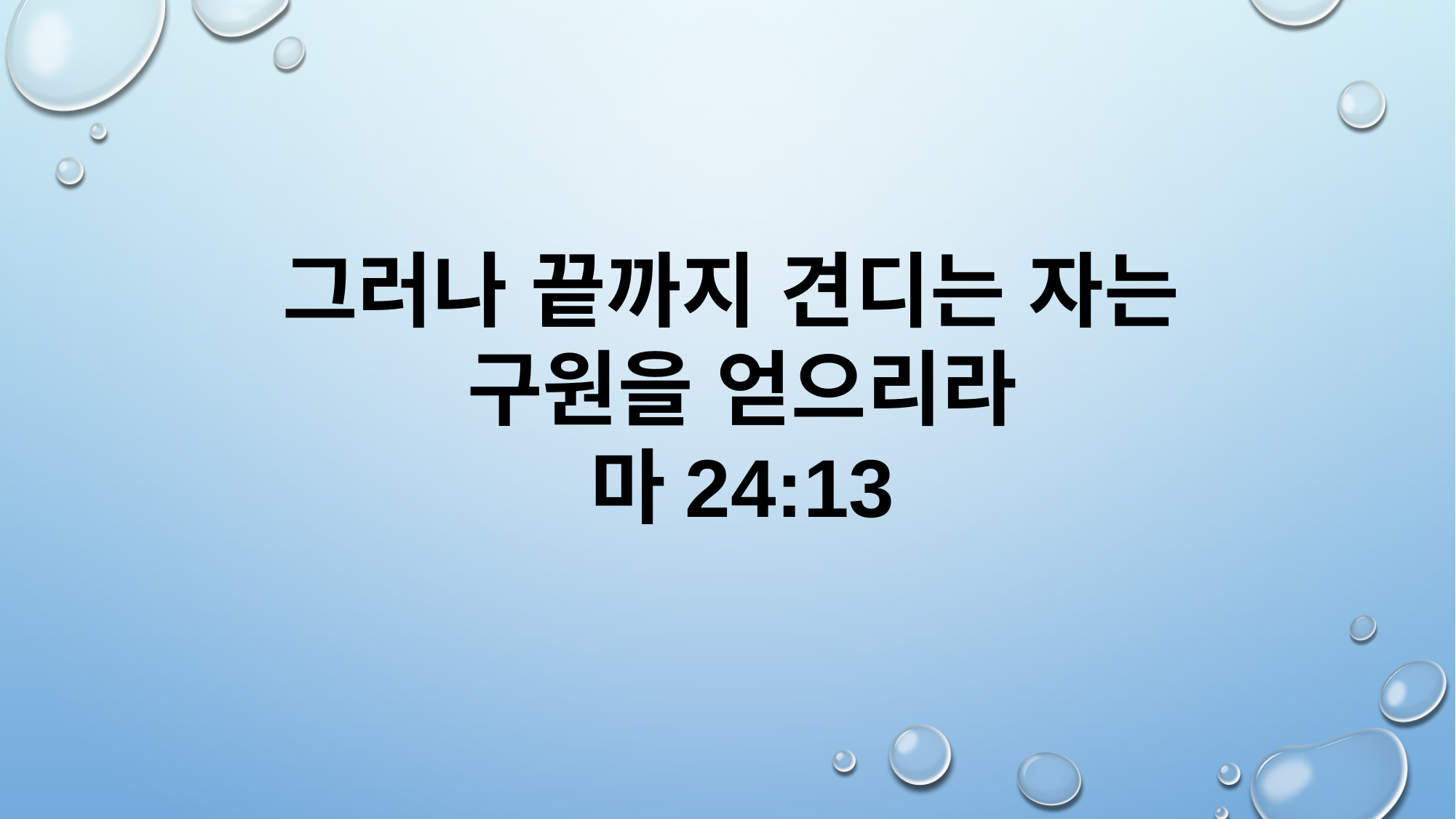

그러나 끝까지 견디는 자는
구원을 얻으리라
마24:13